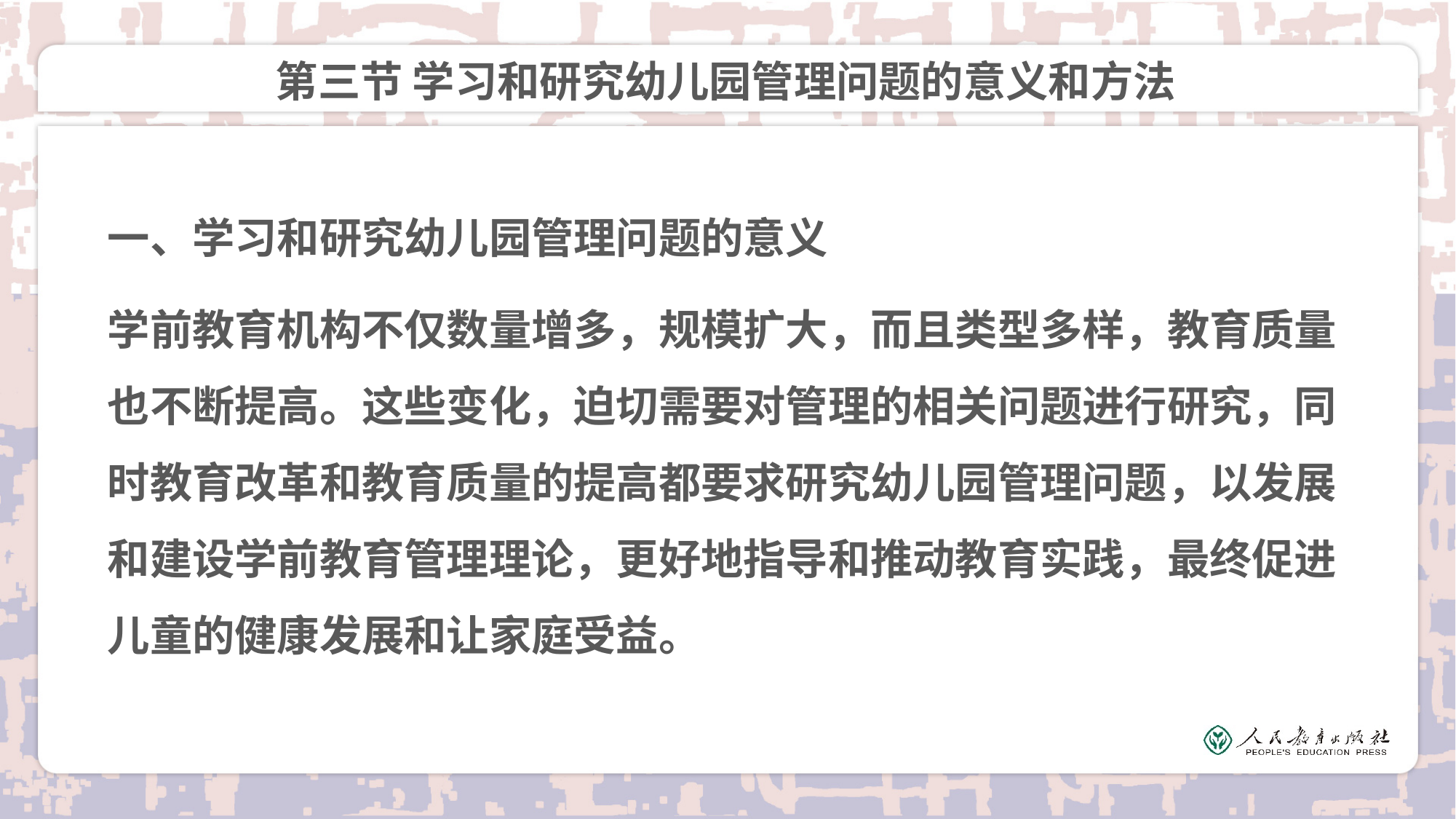

# 第三节 学习和研究幼儿园管理问题的意义和方法
一、学习和研究幼儿园管理问题的意义
学前教育机构不仅数量增多，规模扩大，而且类型多样，教育质量也不断提高。这些变化，迫切需要对管理的相关问题进行研究，同时教育改革和教育质量的提高都要求研究幼儿园管理问题，以发展和建设学前教育管理理论，更好地指导和推动教育实践，最终促进儿童的健康发展和让家庭受益。